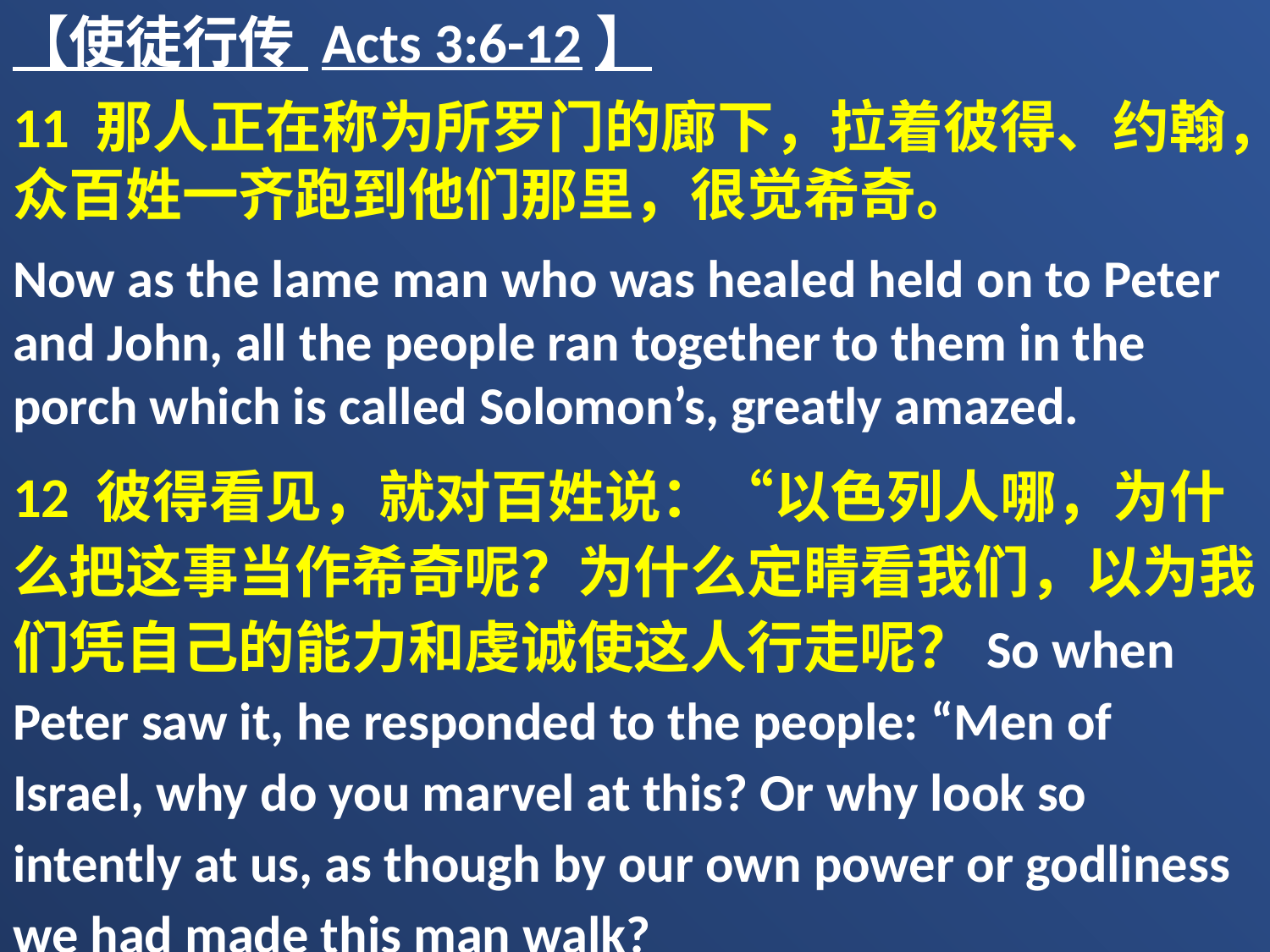

【使徒行传 Acts 3:6-12】
11 那人正在称为所罗门的廊下，拉着彼得、约翰，众百姓一齐跑到他们那里，很觉希奇。
Now as the lame man who was healed held on to Peter and John, all the people ran together to them in the porch which is called Solomon’s, greatly amazed.
12 彼得看见，就对百姓说：“以色列人哪，为什么把这事当作希奇呢？为什么定睛看我们，以为我们凭自己的能力和虔诚使这人行走呢？So when Peter saw it, he responded to the people: “Men of Israel, why do you marvel at this? Or why look so intently at us, as though by our own power or godliness we had made this man walk?